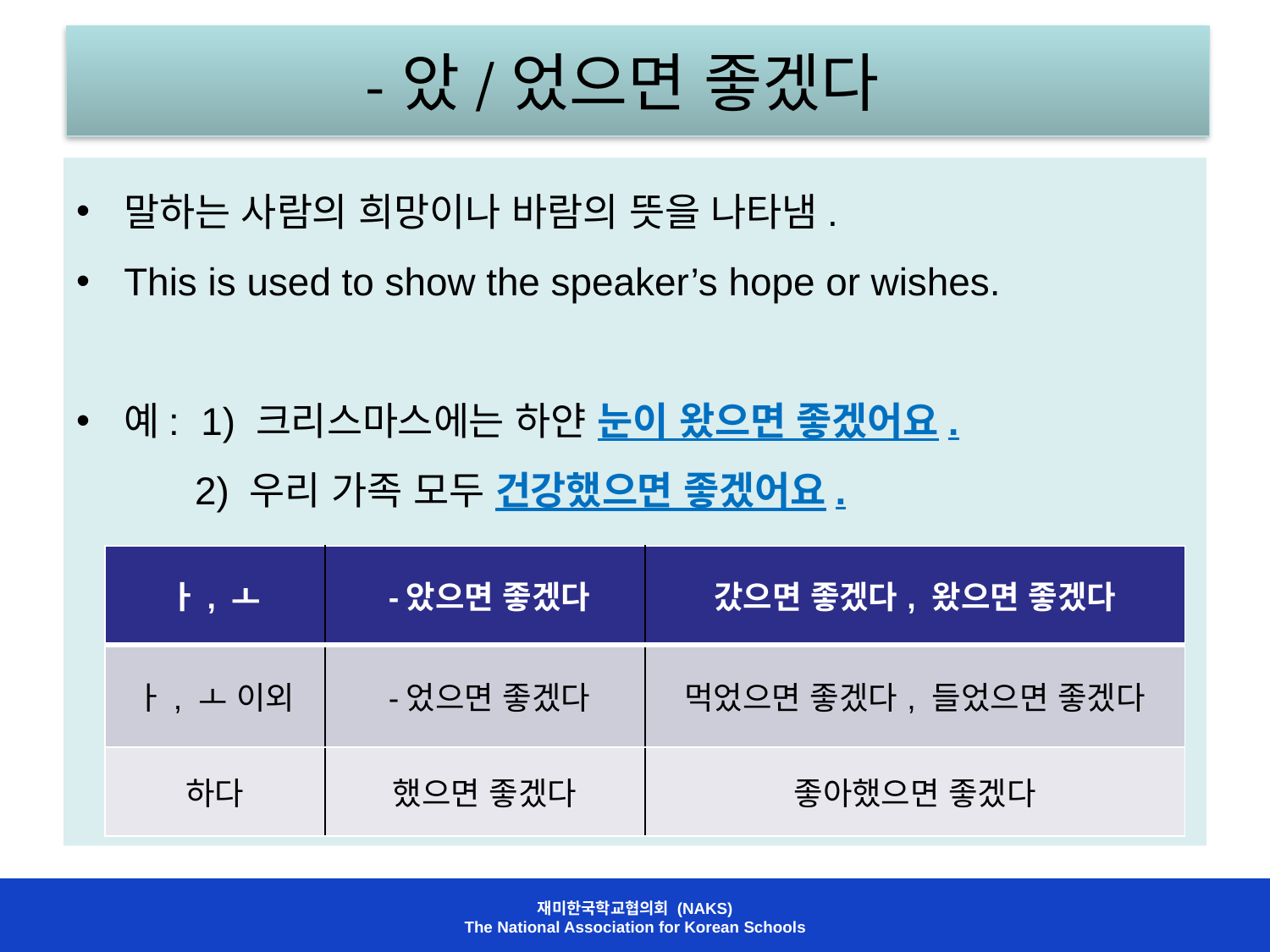

# -았/었으면 좋겠다
말하는 사람의 희망이나 바람의 뜻을 나타냄.
This is used to show the speaker’s hope or wishes.

예:  1) 크리스마스에는 하얀 눈이 왔으면 좋겠어요.
           2) 우리 가족 모두 건강했으면 좋겠어요.

| ㅏ, ㅗ | -았으면 좋겠다 | 갔으면 좋겠다, 왔으면 좋겠다 |
| --- | --- | --- |
| ㅏ, ㅗ 이외 | -었으면 좋겠다 | 먹었으면 좋겠다, 들었으면 좋겠다 |
| 하다 | 했으면 좋겠다 | 좋아했으면 좋겠다 |
재미한국학교협의회 (NAKS)
The National Association for Korean Schools